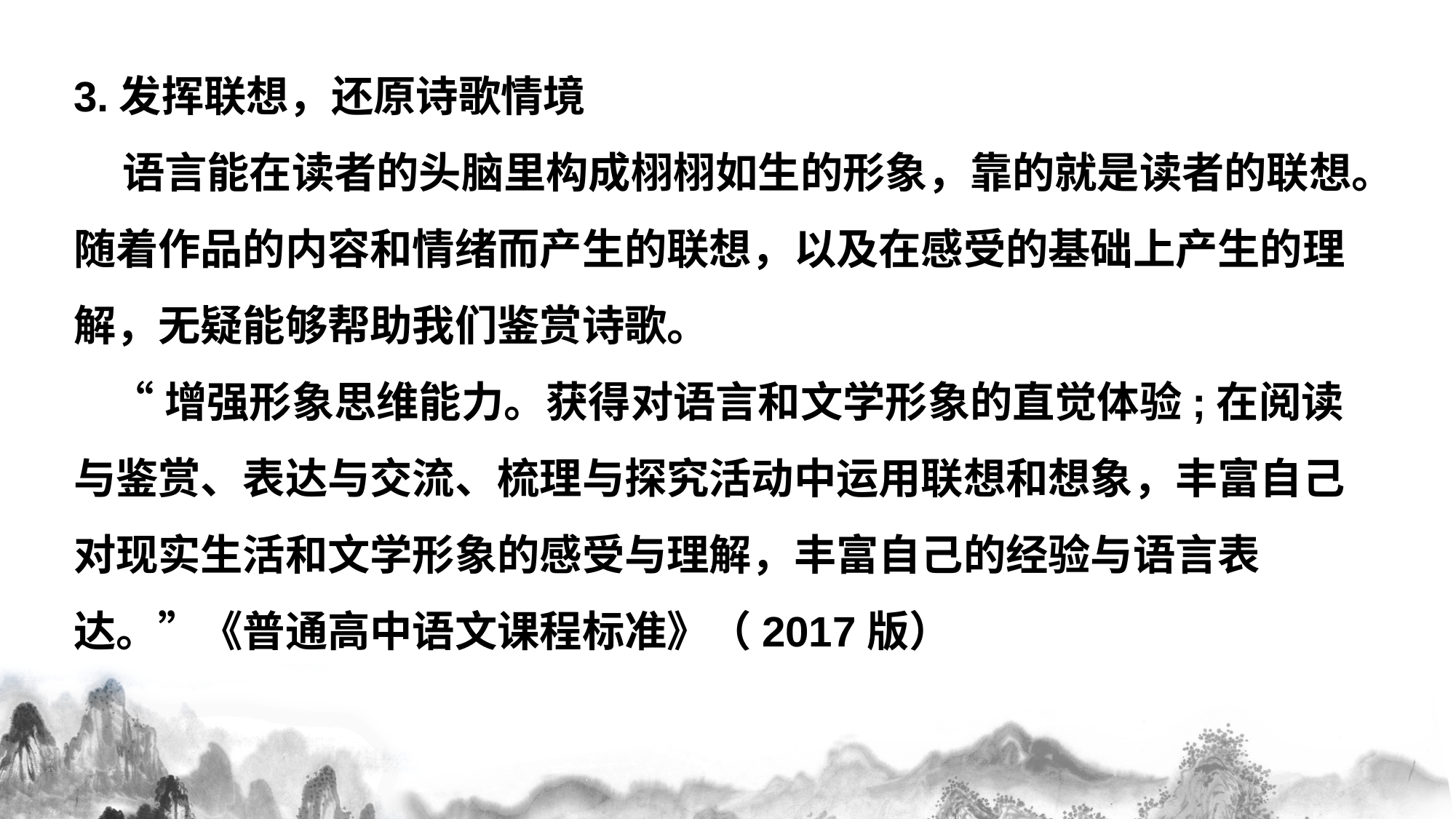

3.发挥联想，还原诗歌情境
    语言能在读者的头脑里构成栩栩如生的形象，靠的就是读者的联想。随着作品的内容和情绪而产生的联想，以及在感受的基础上产生的理解，无疑能够帮助我们鉴赏诗歌。
    “增强形象思维能力。获得对语言和文学形象的直觉体验;在阅读与鉴赏、表达与交流、梳理与探究活动中运用联想和想象，丰富自己对现实生活和文学形象的感受与理解，丰富自己的经验与语言表达。”《普通高中语文课程标准》（2017版）